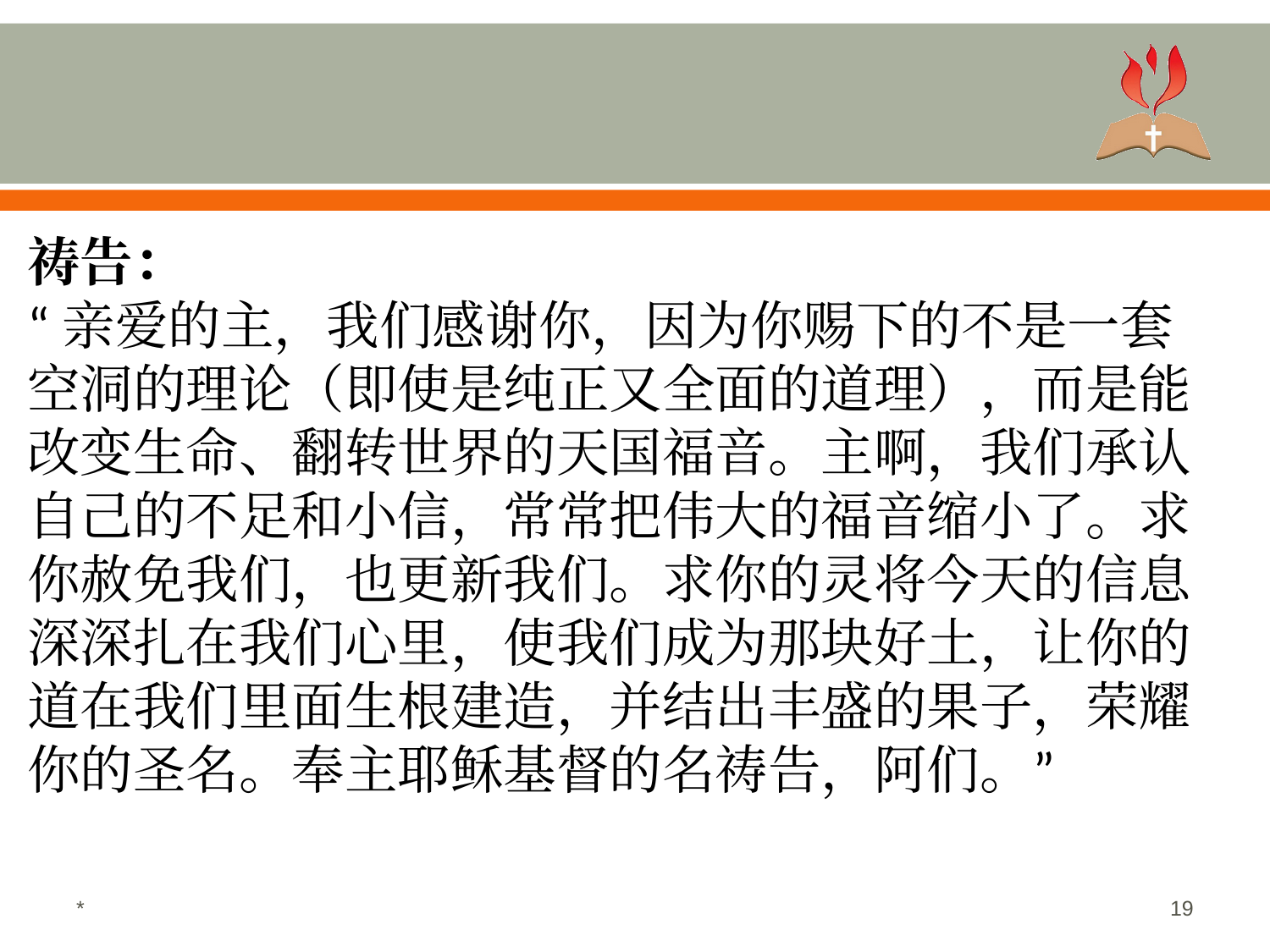

#
祷告：
“亲爱的主，我们感谢你，因为你赐下的不是一套空洞的理论（即使是纯正又全面的道理），而是能改变生命、翻转世界的天国福音。主啊，我们承认自己的不足和小信，常常把伟大的福音缩小了。求你赦免我们，也更新我们。求你的灵将今天的信息深深扎在我们心里，使我们成为那块好土，让你的道在我们里面生根建造，并结出丰盛的果子，荣耀你的圣名。奉主耶稣基督的名祷告，阿们。”

*
19